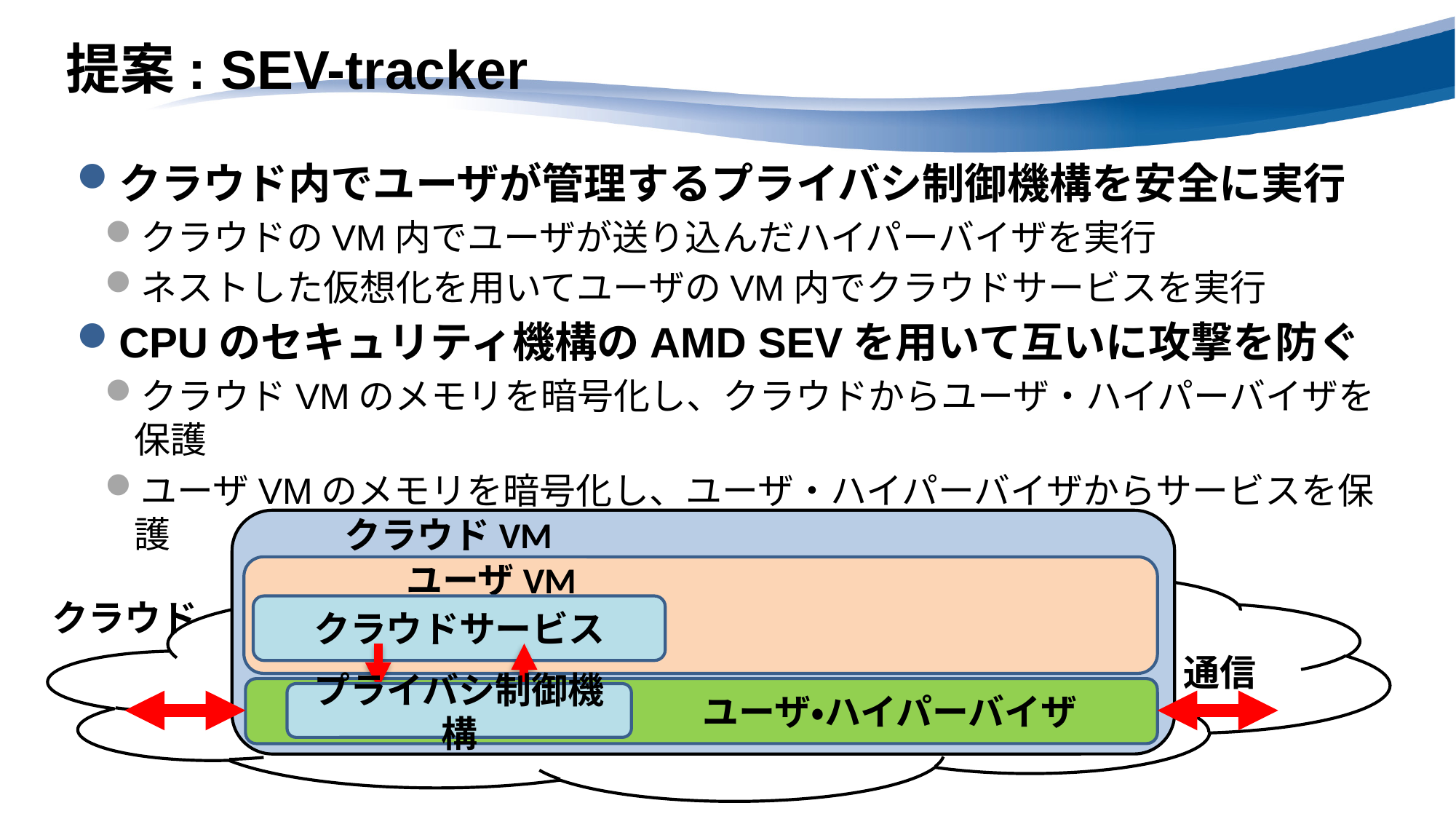

# 提案: SEV-tracker
クラウド内でユーザが管理するプライバシ制御機構を安全に実行
クラウドのVM内でユーザが送り込んだハイパーバイザを実行
ネストした仮想化を用いてユーザのVM内でクラウドサービスを実行
CPUのセキュリティ機構のAMD SEVを用いて互いに攻撃を防ぐ
クラウドVMのメモリを暗号化し、クラウドからユーザ・ハイパーバイザを保護
ユーザVMのメモリを暗号化し、ユーザ・ハイパーバイザからサービスを保護
クラウドVM

　　　　ユーザVM

クラウド
クラウドサービス
通信
                                             ユーザ・ハイパーバイザ
プライバシ制御機構